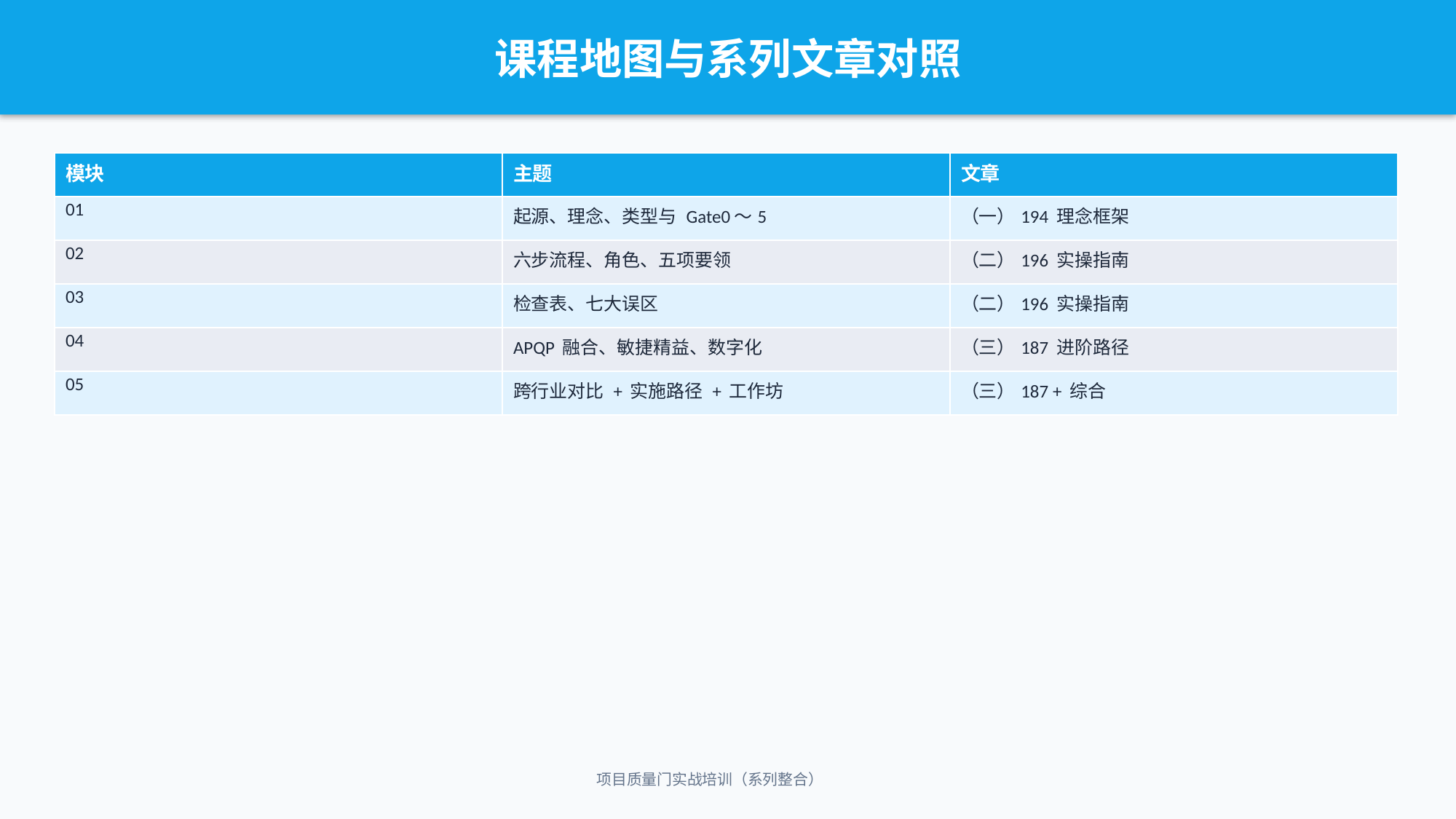

课程地图与系列文章对照
| 模块 | 主题 | 文章 |
| --- | --- | --- |
| 01 | 起源、理念、类型与 Gate0～5 | （一）194 理念框架 |
| 02 | 六步流程、角色、五项要领 | （二）196 实操指南 |
| 03 | 检查表、七大误区 | （二）196 实操指南 |
| 04 | APQP 融合、敏捷精益、数字化 | （三）187 进阶路径 |
| 05 | 跨行业对比 + 实施路径 + 工作坊 | （三）187 + 综合 |
项目质量门实战培训（系列整合）